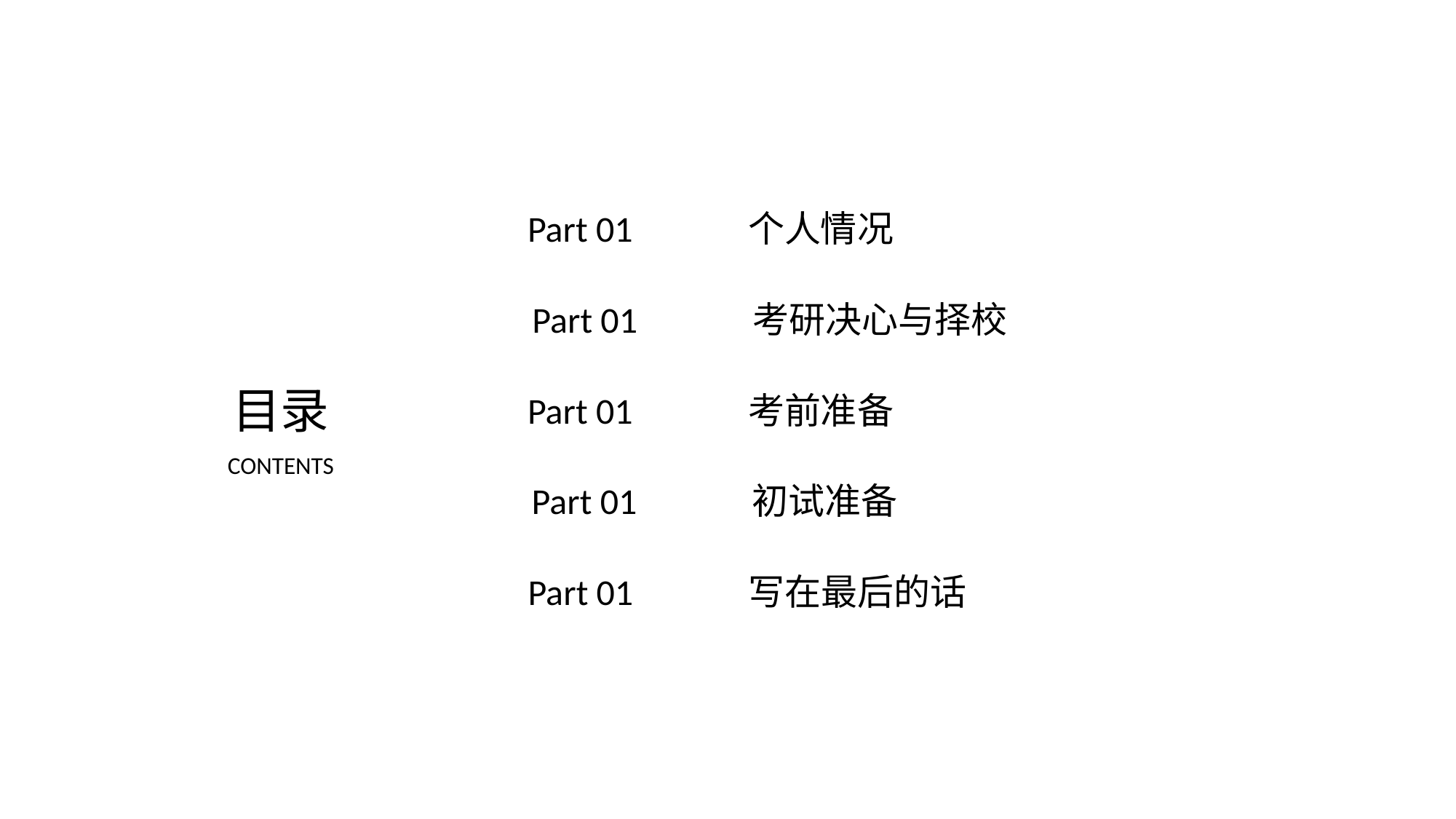

Part 01             个人情况
Part 01             考研决心与择校
目录
Part 01             考前准备
CONTENTS
Part 01             初试准备
Part 01             写在最后的话